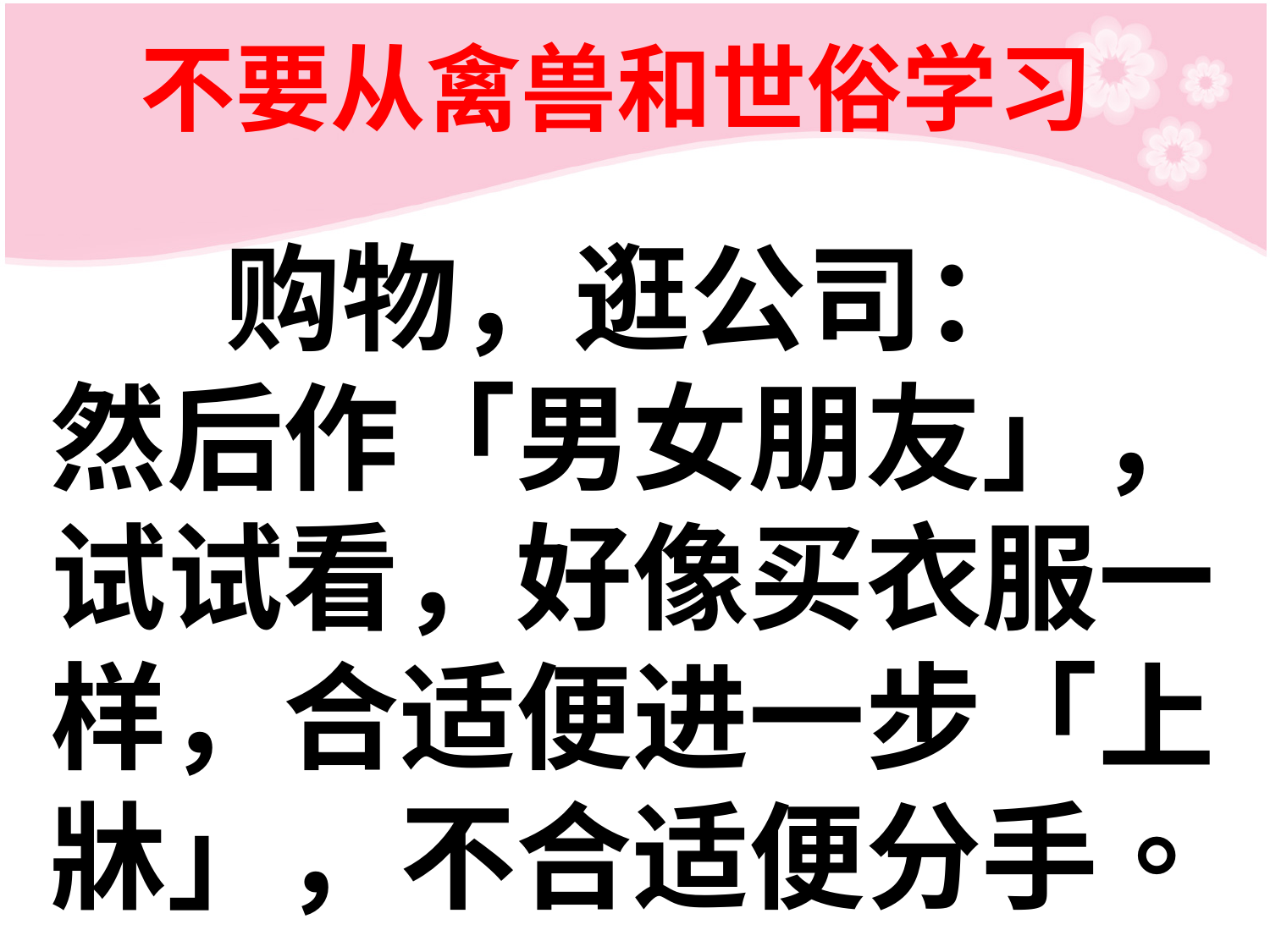

# 不要从禽兽和世俗学习
购物，逛公司：
然后作「男女朋友」，试试看，好像买衣服一样，合适便进一步「上牀」，不合适便分手。